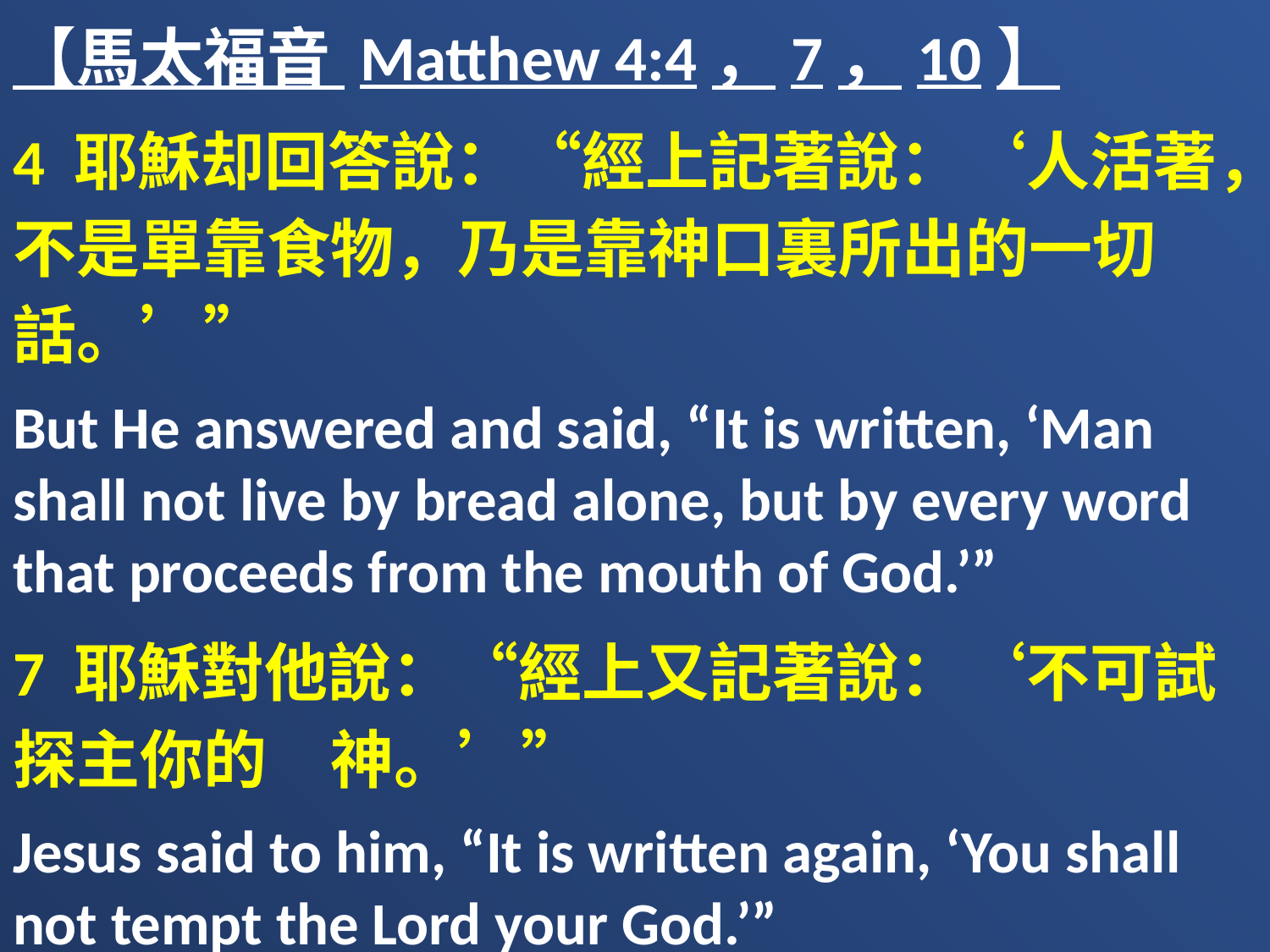

【馬太福音 Matthew 4:4，7，10】
4 耶穌却回答說：“經上記著說：‘人活著，不是單靠食物，乃是靠神口裏所出的一切話。’”
But He answered and said, “It is written, ‘Man shall not live by bread alone, but by every word that proceeds from the mouth of God.’”
7 耶穌對他說：“經上又記著說：‘不可試探主你的　神。’”
Jesus said to him, “It is written again, ‘You shall not tempt the Lord your God.’”